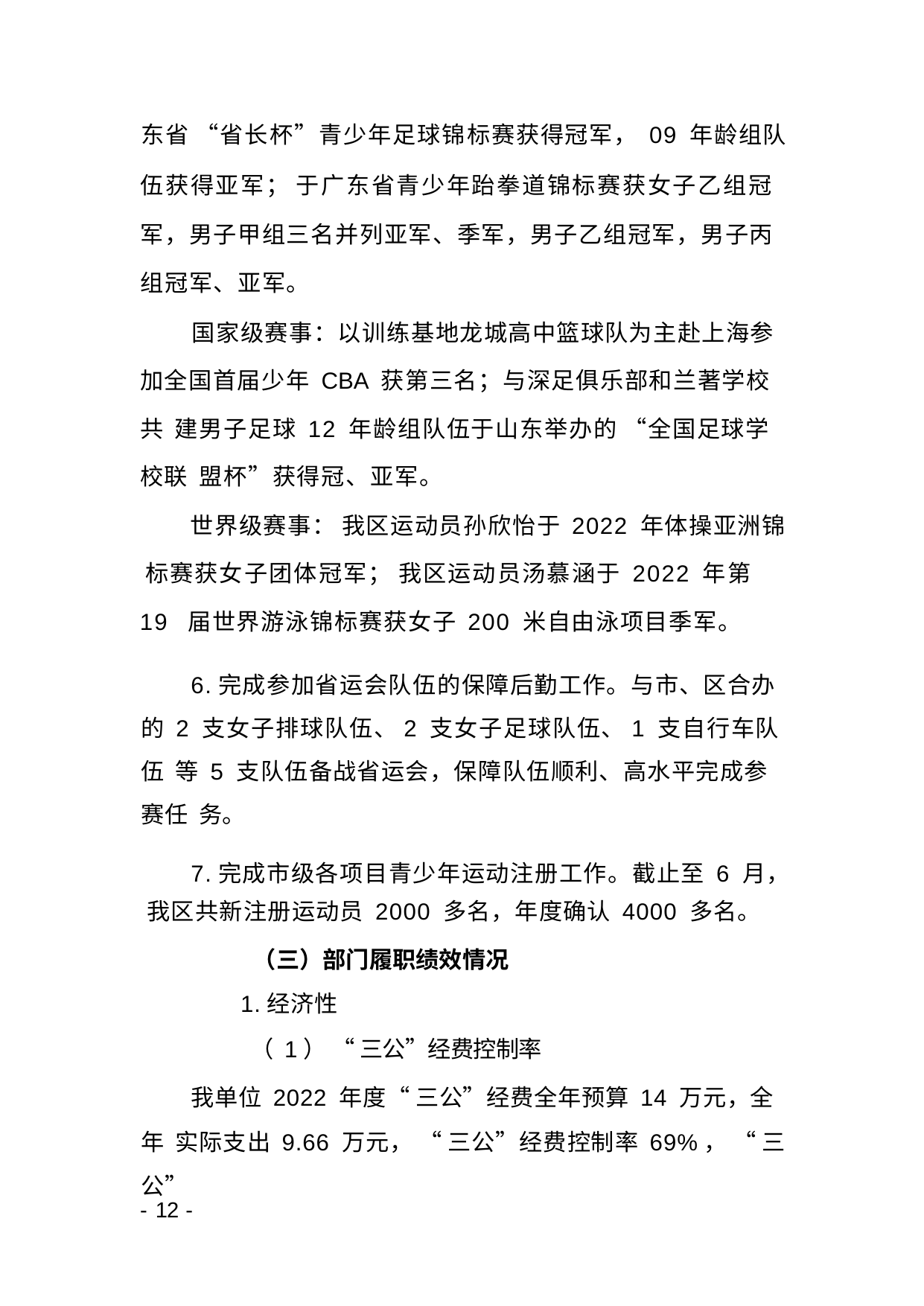

东省 “省长杯”青少年足球锦标赛获得冠军， 09 年龄组队
伍获得亚军； 于广东省青少年跆拳道锦标赛获女子乙组冠  军，男子甲组三名并列亚军、季军，男子乙组冠军，男子丙  组冠军、亚军。
国家级赛事：以训练基地龙城高中篮球队为主赴上海参  加全国首届少年 CBA 获第三名；与深足俱乐部和兰著学校共  建男子足球 12 年龄组队伍于山东举办的 “全国足球学校联  盟杯”获得冠、亚军。
世界级赛事： 我区运动员孙欣怡于 2022 年体操亚洲锦  标赛获女子团体冠军； 我区运动员汤慕涵于 2022 年第 19  届世界游泳锦标赛获女子 200 米自由泳项目季军。
6.完成参加省运会队伍的保障后勤工作。与市、区合办  的 2 支女子排球队伍、2 支女子足球队伍、1 支自行车队伍  等 5 支队伍备战省运会，保障队伍顺利、高水平完成参赛任  务。
7.完成市级各项目青少年运动注册工作。截止至 6 月， 我区共新注册运动员 2000 多名，年度确认 4000 多名。
（三）部门履职绩效情况
1.经济性
（ 1） “ 三公”经费控制率
我单位 2022 年度“ 三公”经费全年预算 14 万元，全年  实际支出 9.66 万元， “ 三公”经费控制率 69%， “ 三公”

- 12 -